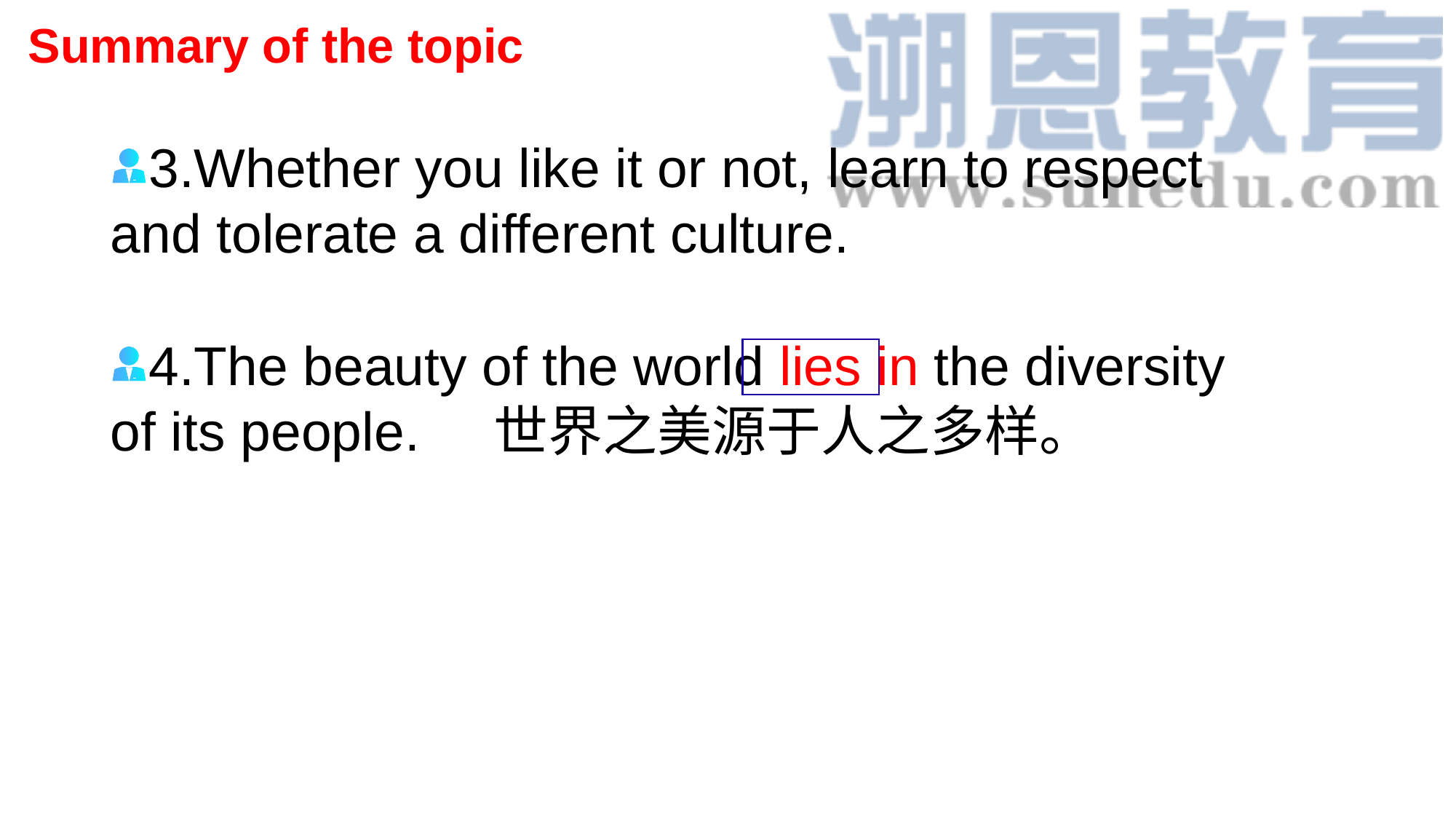

Summary of the topic

3.Whether you like it or not, learn to respect and tolerate a different culture.
4.The beauty of the world lies in the diversity of its people.    世界之美源于人之多样。